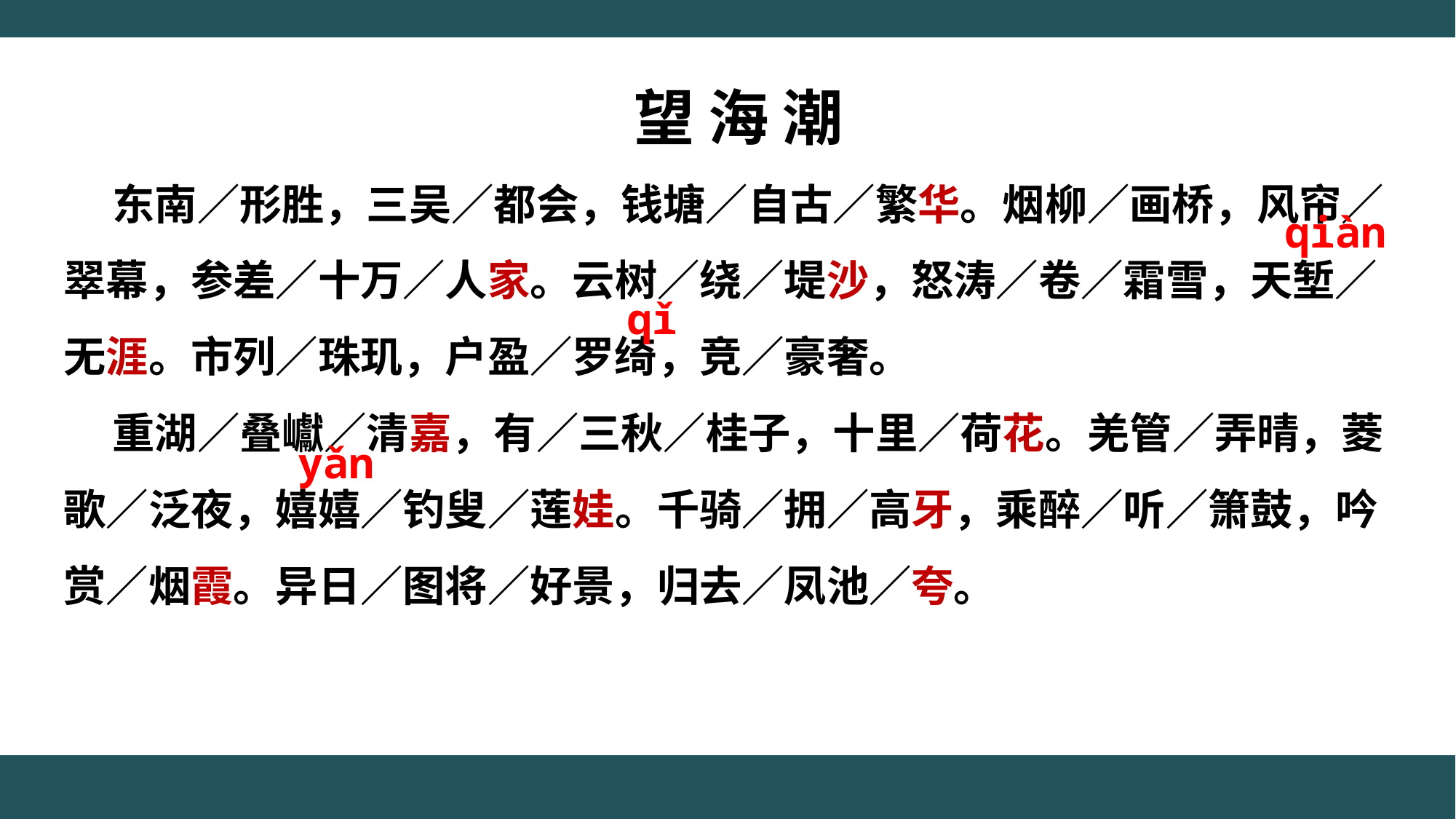

望 海 潮
    东南∕形胜，三吴∕都会，钱塘∕自古∕繁华。烟柳∕画桥，风帘∕翠幕，参差∕十万∕人家。云树∕绕∕堤沙，怒涛∕卷∕霜雪，天堑∕无涯。市列∕珠玑，户盈∕罗绮，竞∕豪奢。
    重湖∕叠巘∕清嘉，有∕三秋∕桂子，十里∕荷花。羌管∕弄晴，菱歌∕泛夜，嬉嬉∕钓叟∕莲娃。千骑∕拥∕高牙，乘醉∕听∕箫鼓，吟赏∕烟霞。异日∕图将∕好景，归去∕凤池∕夸。
qiàn
qǐ
yǎn